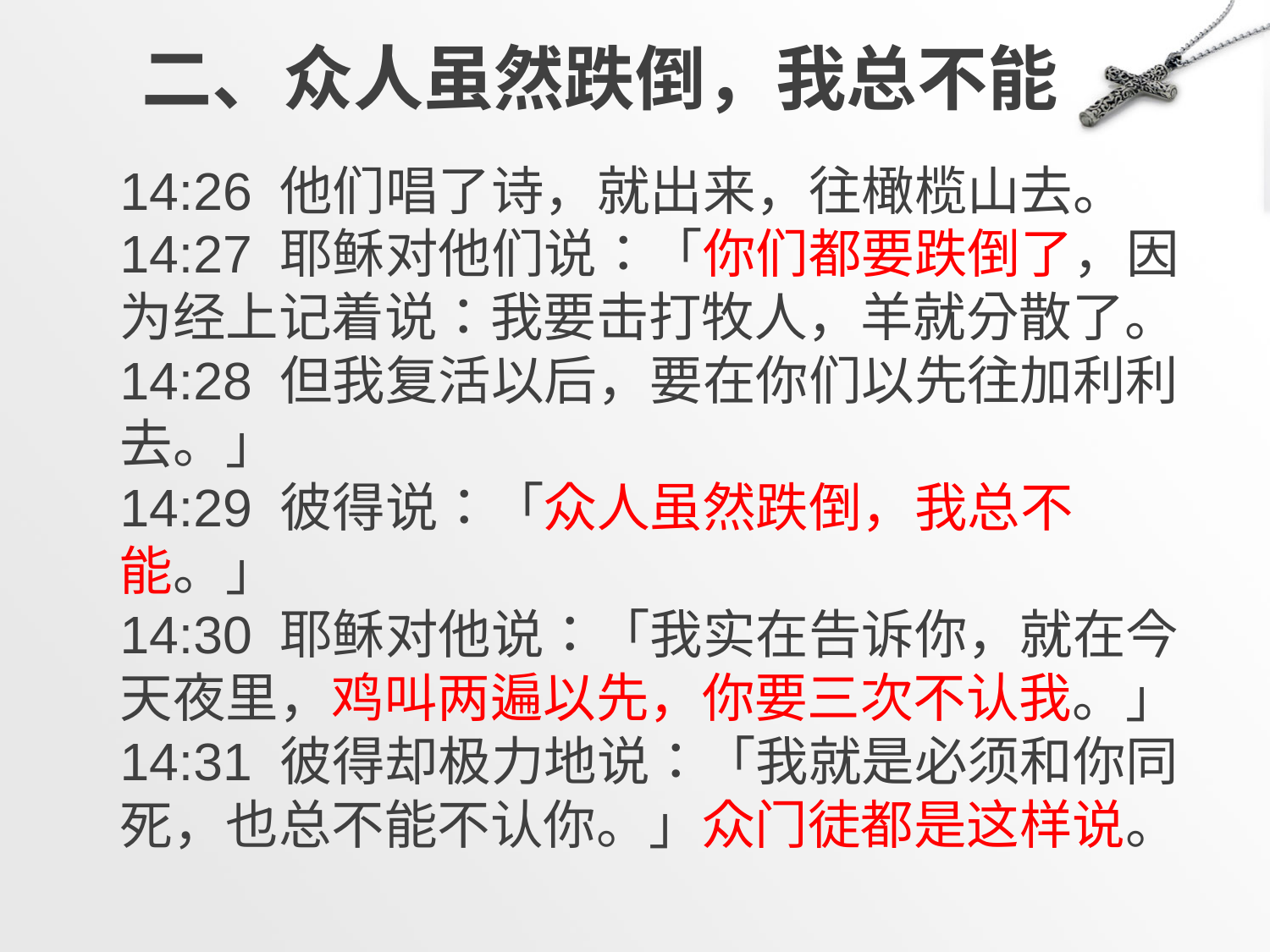

# 二、众人虽然跌倒，我总不能
14:26 他们唱了诗，就出来，往橄榄山去。
14:27 耶稣对他们说：「你们都要跌倒了，因为经上记着说：我要击打牧人，羊就分散了。
14:28 但我复活以后，要在你们以先往加利利去。」
14:29 彼得说：「众人虽然跌倒，我总不能。」
14:30 耶稣对他说：「我实在告诉你，就在今天夜里，鸡叫两遍以先，你要三次不认我。」
14:31 彼得却极力地说：「我就是必须和你同死，也总不能不认你。」众门徒都是这样说。